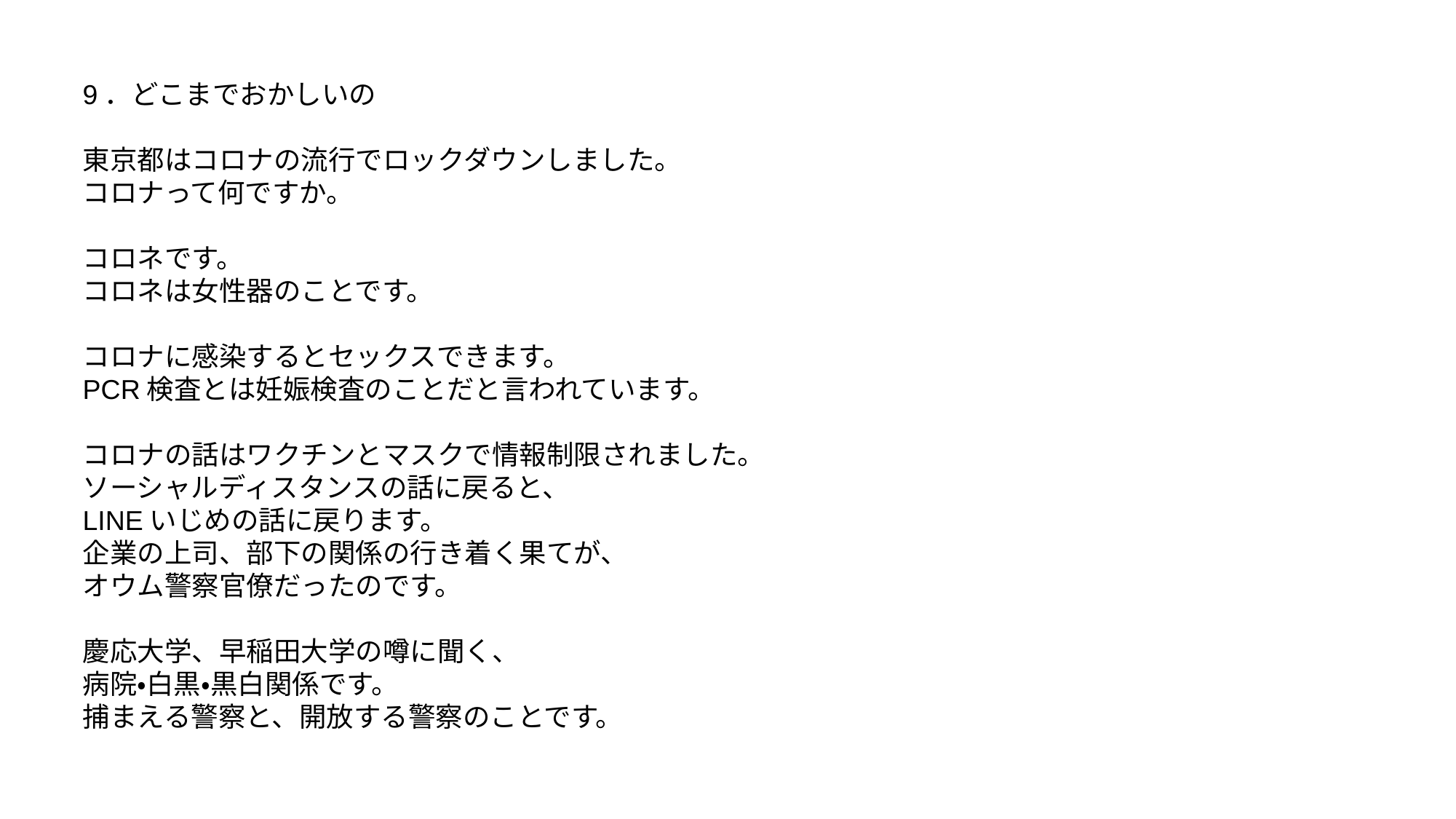

9．どこまでおかしいの

東京都はコロナの流行でロックダウンしました。
コロナって何ですか。

コロネです。
コロネは女性器のことです。

コロナに感染するとセックスできます。
PCR検査とは妊娠検査のことだと言われています。

コロナの話はワクチンとマスクで情報制限されました。
ソーシャルディスタンスの話に戻ると、
LINEいじめの話に戻ります。
企業の上司、部下の関係の行き着く果てが、
オウム警察官僚だったのです。

慶応大学、早稲田大学の噂に聞く、
病院・白黒・黒白関係です。
捕まえる警察と、開放する警察のことです。